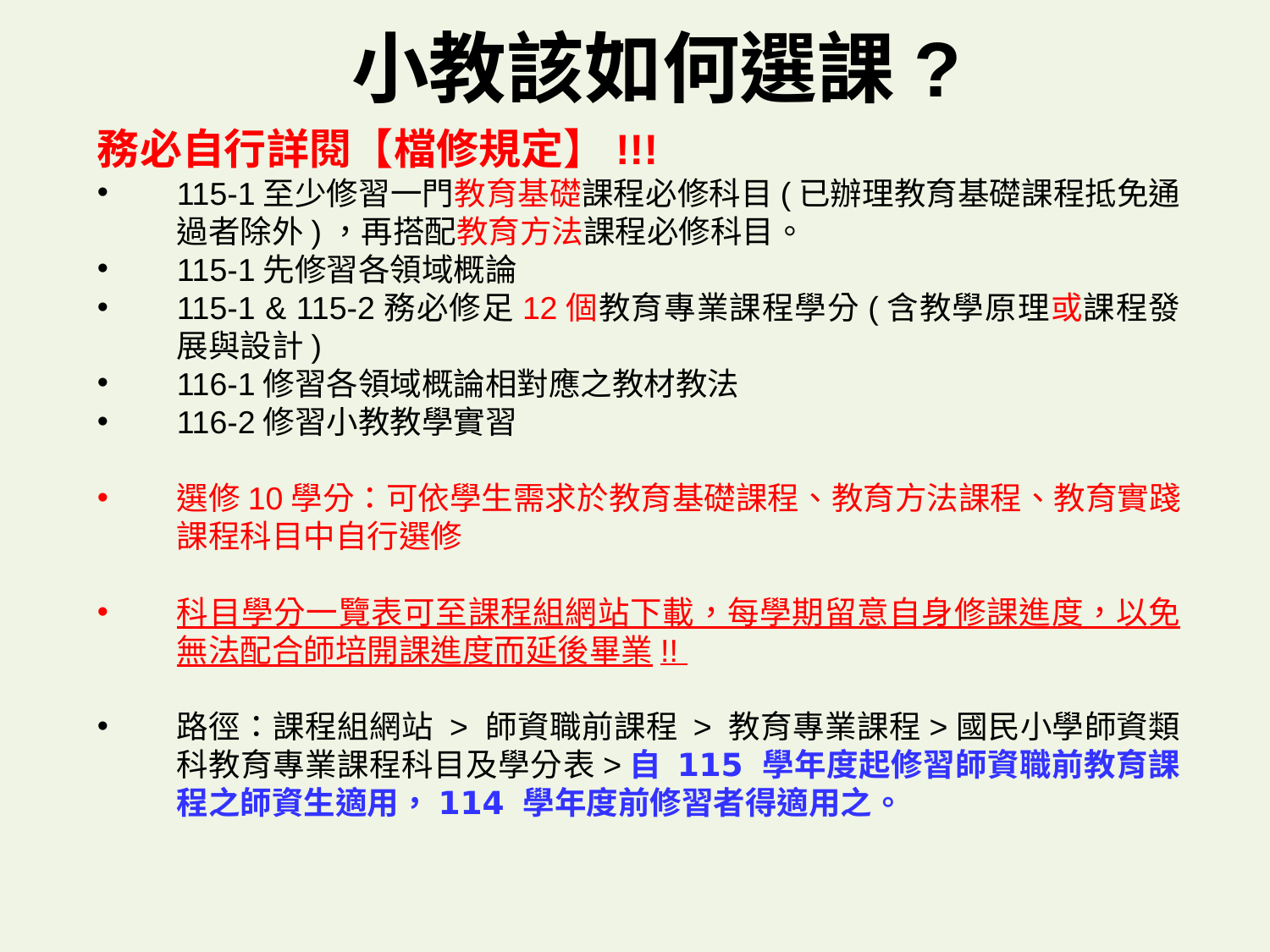

# 小教該如何選課?
務必自行詳閱【檔修規定】!!!
115-1至少修習一門教育基礎課程必修科目(已辦理教育基礎課程抵免通過者除外)，再搭配教育方法課程必修科目。
115-1先修習各領域概論
115-1 & 115-2務必修足12個教育專業課程學分(含教學原理或課程發展與設計)
116-1修習各領域概論相對應之教材教法
116-2修習小教教學實習

選修10學分：可依學生需求於教育基礎課程、教育方法課程、教育實踐課程科目中自行選修

科目學分一覽表可至課程組網站下載，每學期留意自身修課進度，以免無法配合師培開課進度而延後畢業!!

路徑：課程組網站 > 師資職前課程 > 教育專業課程>國民小學師資類科教育專業課程科目及學分表>自 115 學年度起修習師資職前教育課程之師資生適用，114 學年度前修習者得適用之。